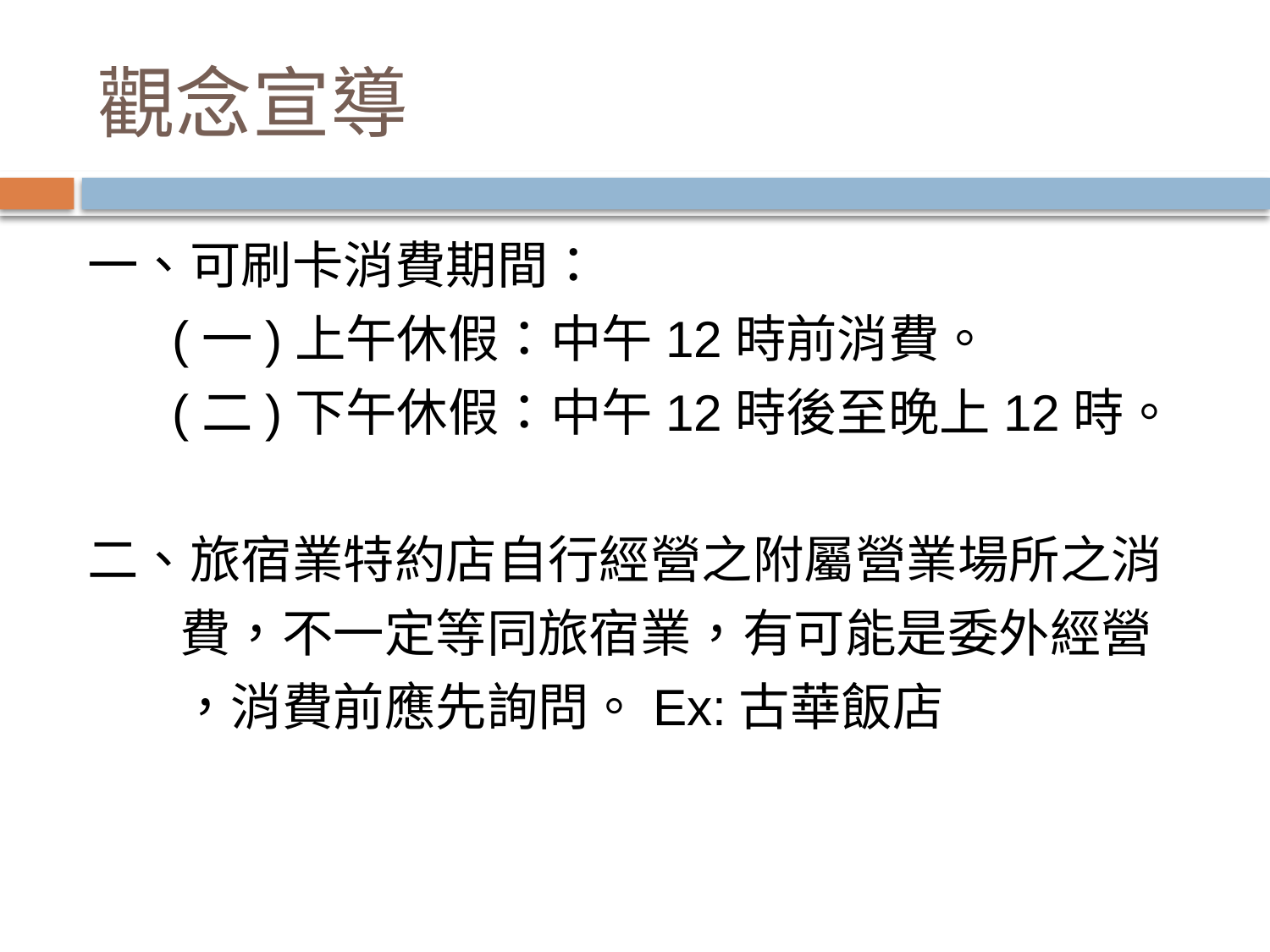

# 觀念宣導
一、可刷卡消費期間：
      (一)上午休假：中午12時前消費。
      (二)下午休假：中午12時後至晚上12時。

二、旅宿業特約店自行經營之附屬營業場所之消
       費，不一定等同旅宿業，有可能是委外經營
       ，消費前應先詢問。Ex:古華飯店